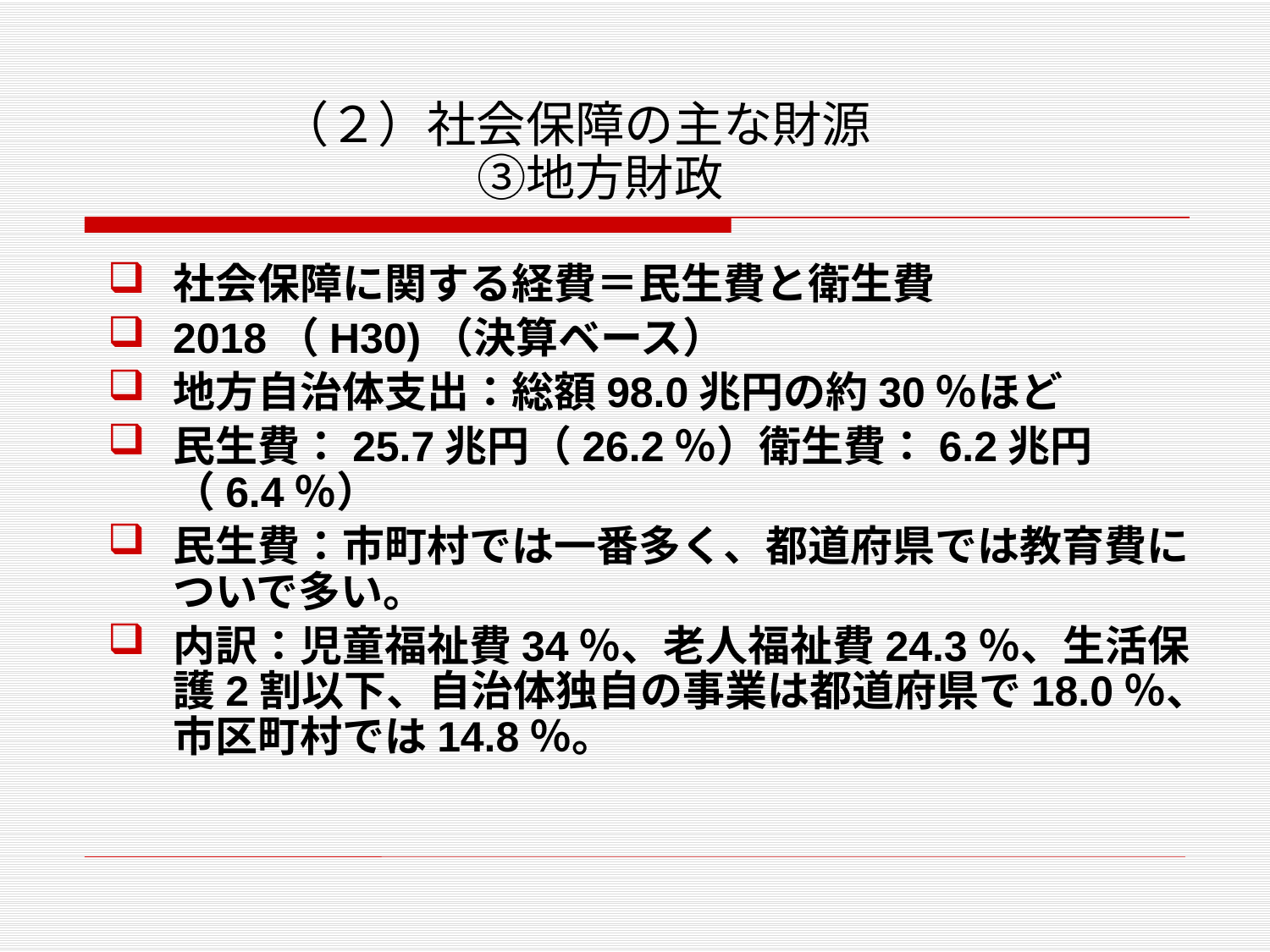

# （２）社会保障の主な財源　 ③地方財政
社会保障に関する経費＝民生費と衛生費
2018（H30)（決算ベース）
地方自治体支出：総額98.0兆円の約30％ほど
民生費：25.7兆円（26.2％）衛生費：6.2兆円（6.4％）
民生費：市町村では一番多く、都道府県では教育費についで多い。
内訳：児童福祉費34％、老人福祉費24.3％、生活保護2割以下、自治体独自の事業は都道府県で18.0％、市区町村では14.8％。